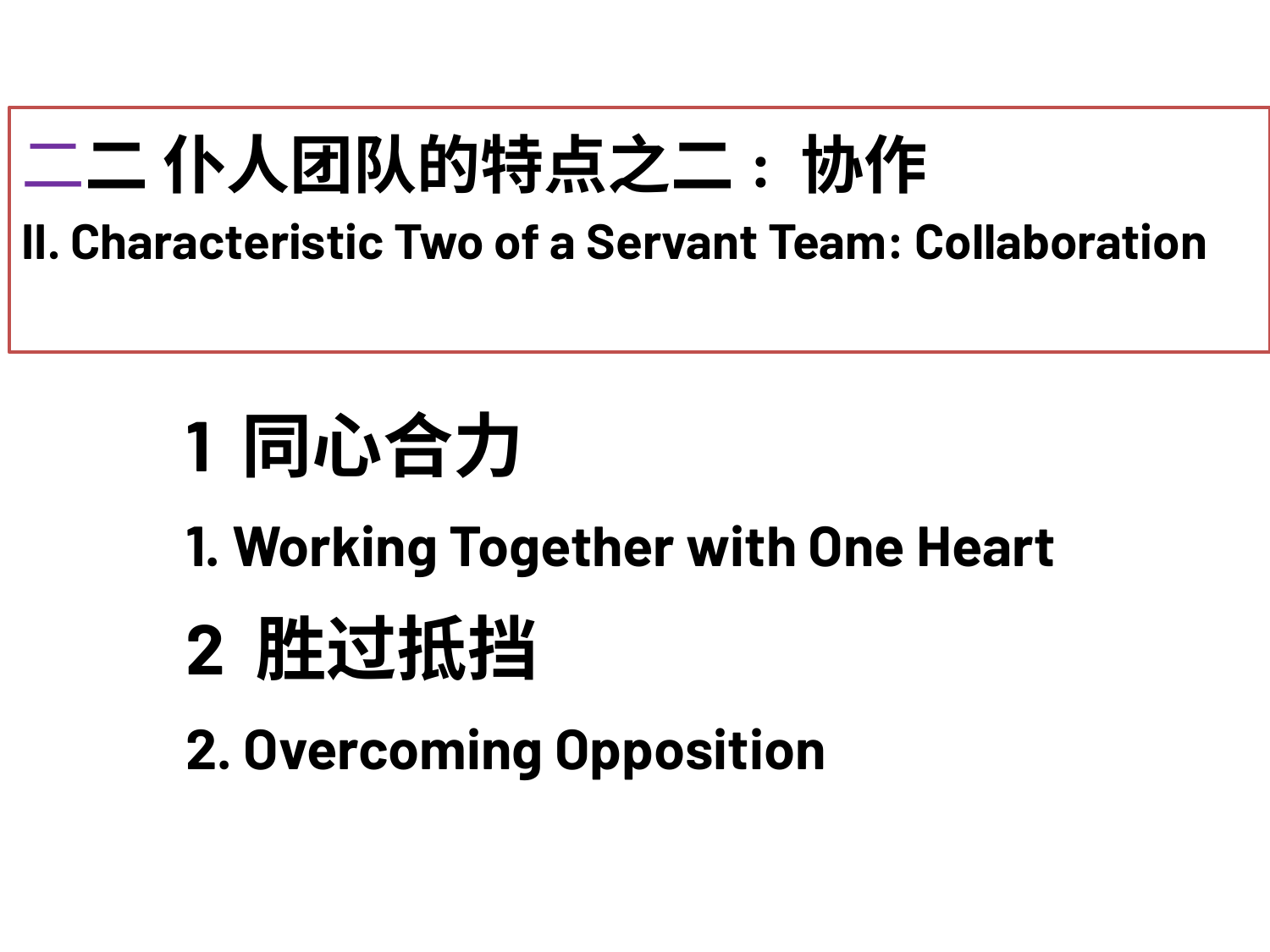

# 二二 仆人团队的特点之二: 协作 II. Characteristic Two of a Servant Team: Collaboration
1 同心合力
1. Working Together with One Heart
2 胜过抵挡
2. Overcoming Opposition